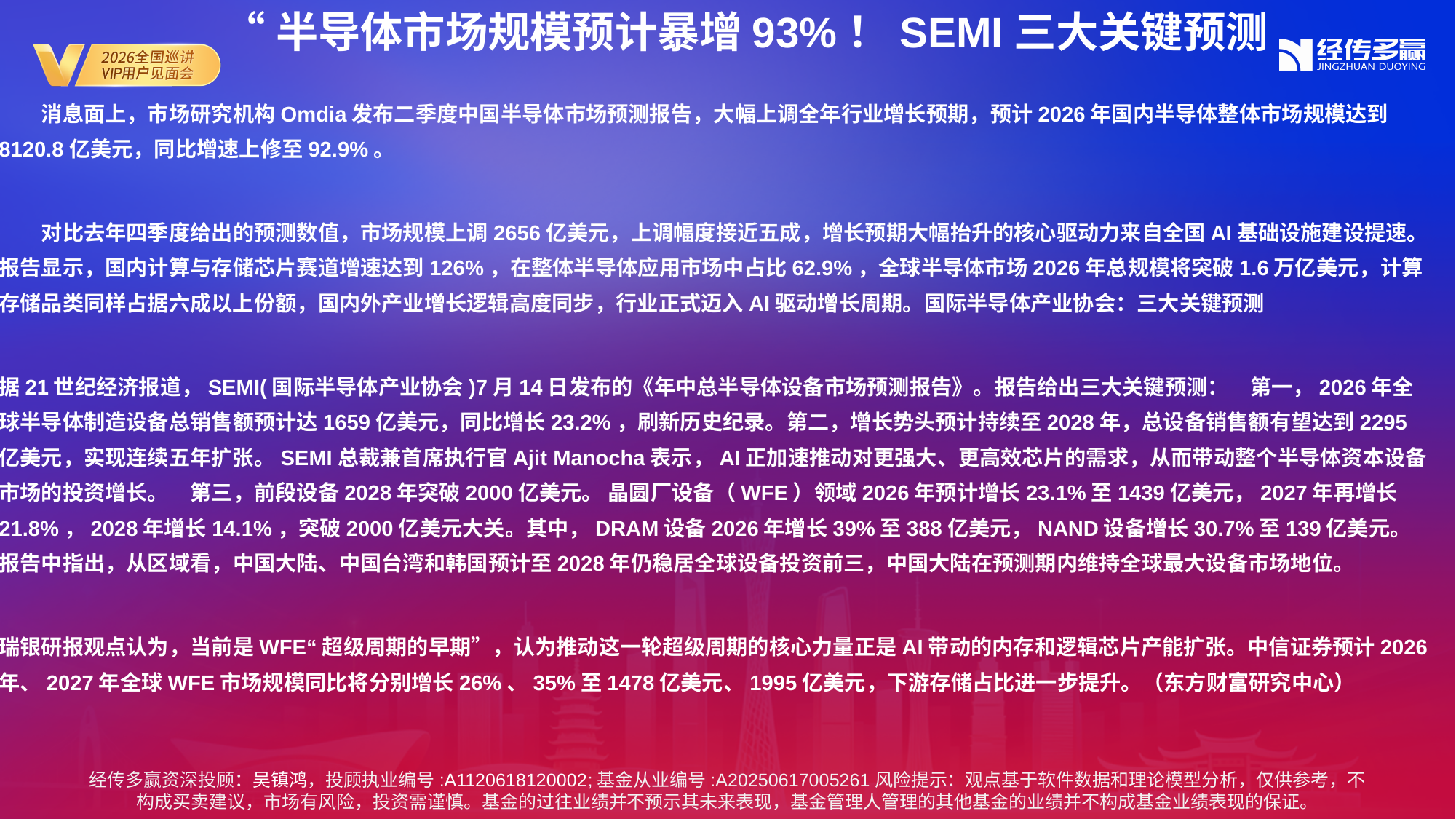

“半导体市场规模预计暴增93%！SEMI三大关键预测
　　消息面上，市场研究机构Omdia发布二季度中国半导体市场预测报告，大幅上调全年行业增长预期，预计2026年国内半导体整体市场规模达到8120.8亿美元，同比增速上修至92.9%。
　　对比去年四季度给出的预测数值，市场规模上调2656亿美元，上调幅度接近五成，增长预期大幅抬升的核心驱动力来自全国AI基础设施建设提速。报告显示，国内计算与存储芯片赛道增速达到126%，在整体半导体应用市场中占比62.9%，全球半导体市场2026年总规模将突破1.6万亿美元，计算存储品类同样占据六成以上份额，国内外产业增长逻辑高度同步，行业正式迈入AI驱动增长周期。国际半导体产业协会：三大关键预测
据21世纪经济报道，SEMI(国际半导体产业协会)7月14日发布的《年中总半导体设备市场预测报告》。报告给出三大关键预测：　第一，2026年全球半导体制造设备总销售额预计达1659亿美元，同比增长23.2%，刷新历史纪录。第二，增长势头预计持续至2028年，总设备销售额有望达到2295亿美元，实现连续五年扩张。SEMI总裁兼首席执行官Ajit Manocha表示，AI正加速推动对更强大、更高效芯片的需求，从而带动整个半导体资本设备市场的投资增长。　第三，前段设备2028年突破2000亿美元。 晶圆厂设备（WFE）领域2026年预计增长23.1%至1439亿美元，2027年再增长21.8%，2028年增长14.1%，突破2000亿美元大关。其中，DRAM设备2026年增长39%至388亿美元，NAND设备增长30.7%至139亿美元。报告中指出，从区域看，中国大陆、中国台湾和韩国预计至2028年仍稳居全球设备投资前三，中国大陆在预测期内维持全球最大设备市场地位。
瑞银研报观点认为，当前是WFE“超级周期的早期”，认为推动这一轮超级周期的核心力量正是AI带动的内存和逻辑芯片产能扩张。中信证券预计2026年、2027年全球WFE市场规模同比将分别增长26%、35%至1478亿美元、1995亿美元，下游存储占比进一步提升。（东方财富研究中心）
经传多赢资深投顾：吴镇鸿，投顾执业编号:A1120618120002;基金从业编号:A20250617005261风险提示：观点基于软件数据和理论模型分析，仅供参考，不构成买卖建议，市场有风险，投资需谨慎。基金的过往业绩并不预示其未来表现，基金管理人管理的其他基金的业绩并不构成基金业绩表现的保证。